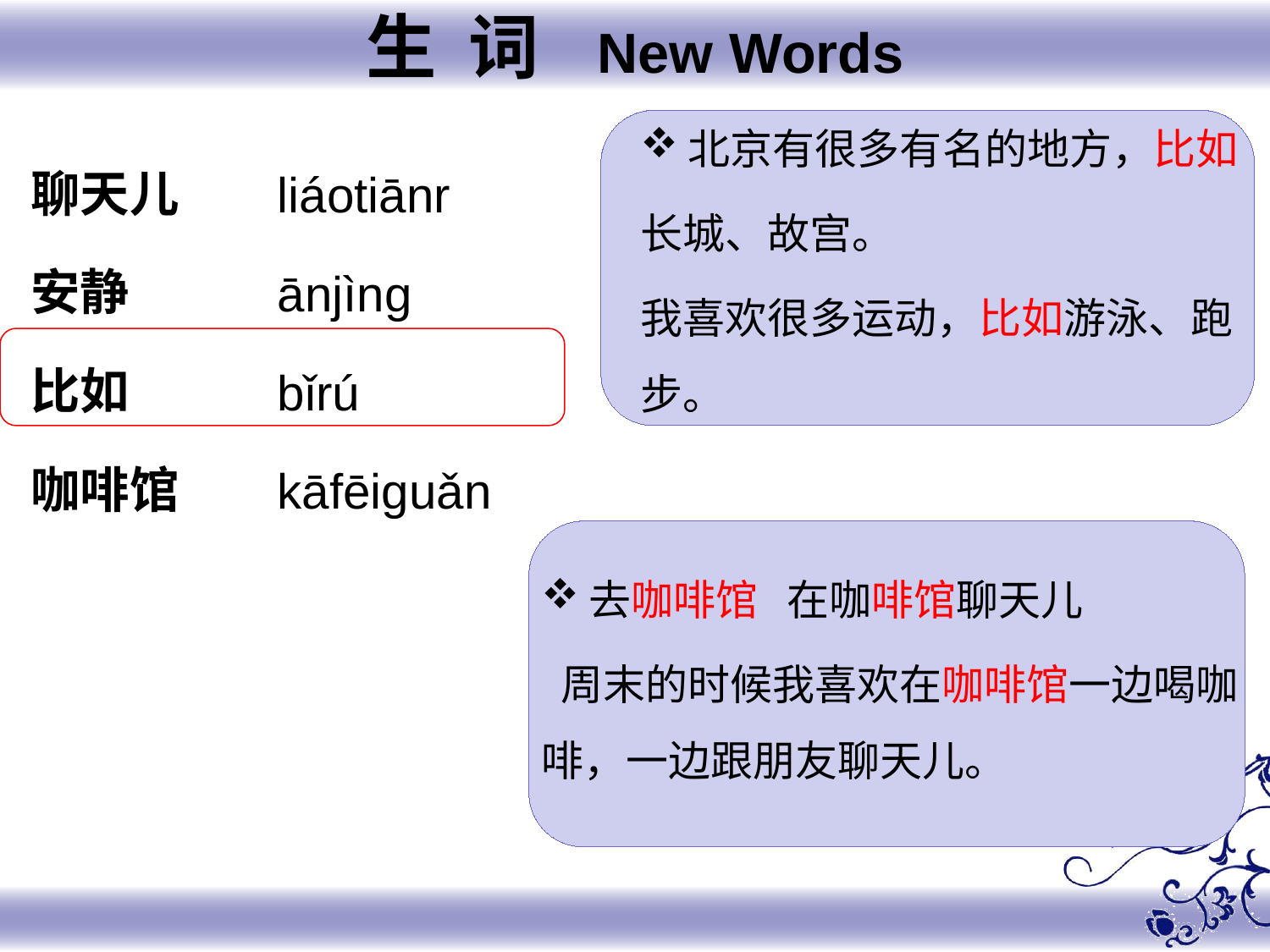

生  词   New Words
北京有很多有名的地方，比如
长城、故宫。
我喜欢很多运动，比如游泳、跑步。

聊天儿
安静
比如
咖啡馆

liáotiānr
ānjìng
bǐrú
kāfēiguǎn

去咖啡馆   在咖啡馆聊天儿
 周末的时候我喜欢在咖啡馆一边喝咖啡，一边跟朋友聊天儿。